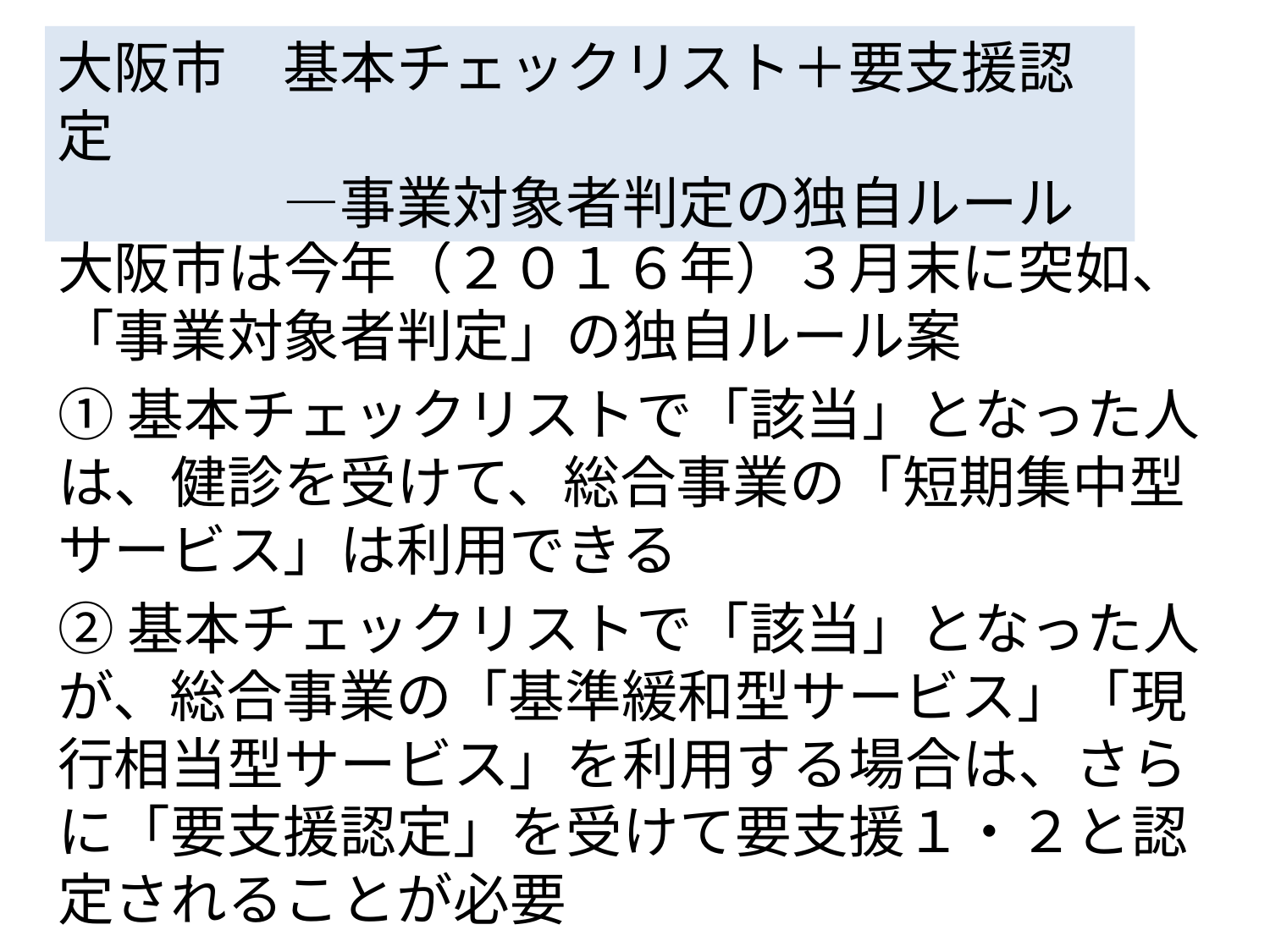

大阪市　基本チェックリスト＋要支援認定
　　　　―事業対象者判定の独自ルール
大阪市は今年（２０１６年）３月末に突如、「事業対象者判定」の独自ルール案
①基本チェックリストで「該当」となった人は、健診を受けて、総合事業の「短期集中型サービス」は利用できる
②基本チェックリストで「該当」となった人が、総合事業の「基準緩和型サービス」「現行相当型サービス」を利用する場合は、さらに「要支援認定」を受けて要支援１・２と認定されることが必要